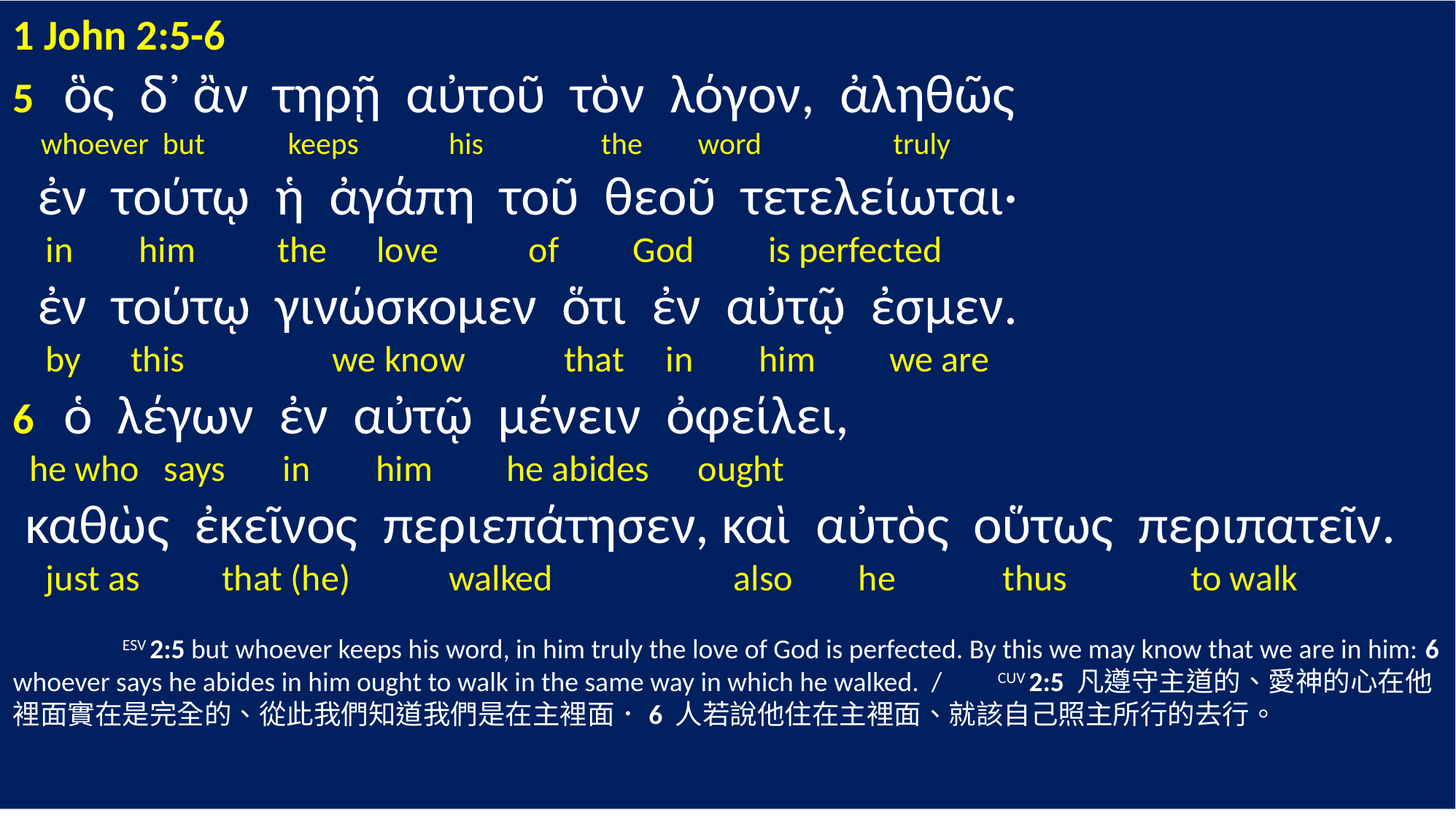

1 John 2:5-6
5   ὃς  δ᾽ ἂν  τηρῇ  αὐτοῦ  τὸν  λόγον,  ἀληθῶς
    whoever  but            keeps             his                 the        word                   truly
  ἐν  τούτῳ  ἡ  ἀγάπη  τοῦ  θεοῦ  τετελείωται·
    in        him          the      love           of         God         is perfected
  ἐν  τούτῳ  γινώσκομεν  ὅτι  ἐν  αὐτῷ  ἐσμεν.
    by      this                  we know            that     in        him         we are
6   ὁ  λέγων  ἐν  αὐτῷ  μένειν  ὀφείλει,
  he who   says       in        him         he abides      ought
 καθὼς  ἐκεῖνος  περιεπάτησεν, καὶ  αὐτὸς  οὕτως  περιπατεῖν.
    just as          that (he)            walked                      also        he             thus               to walk

	ESV 2:5 but whoever keeps his word, in him truly the love of God is perfected. By this we may know that we are in him: 6 whoever says he abides in him ought to walk in the same way in which he walked.  / 	CUV 2:5 凡遵守主道的、愛神的心在他裡面實在是完全的、從此我們知道我們是在主裡面．6 人若說他住在主裡面、就該自己照主所行的去行。